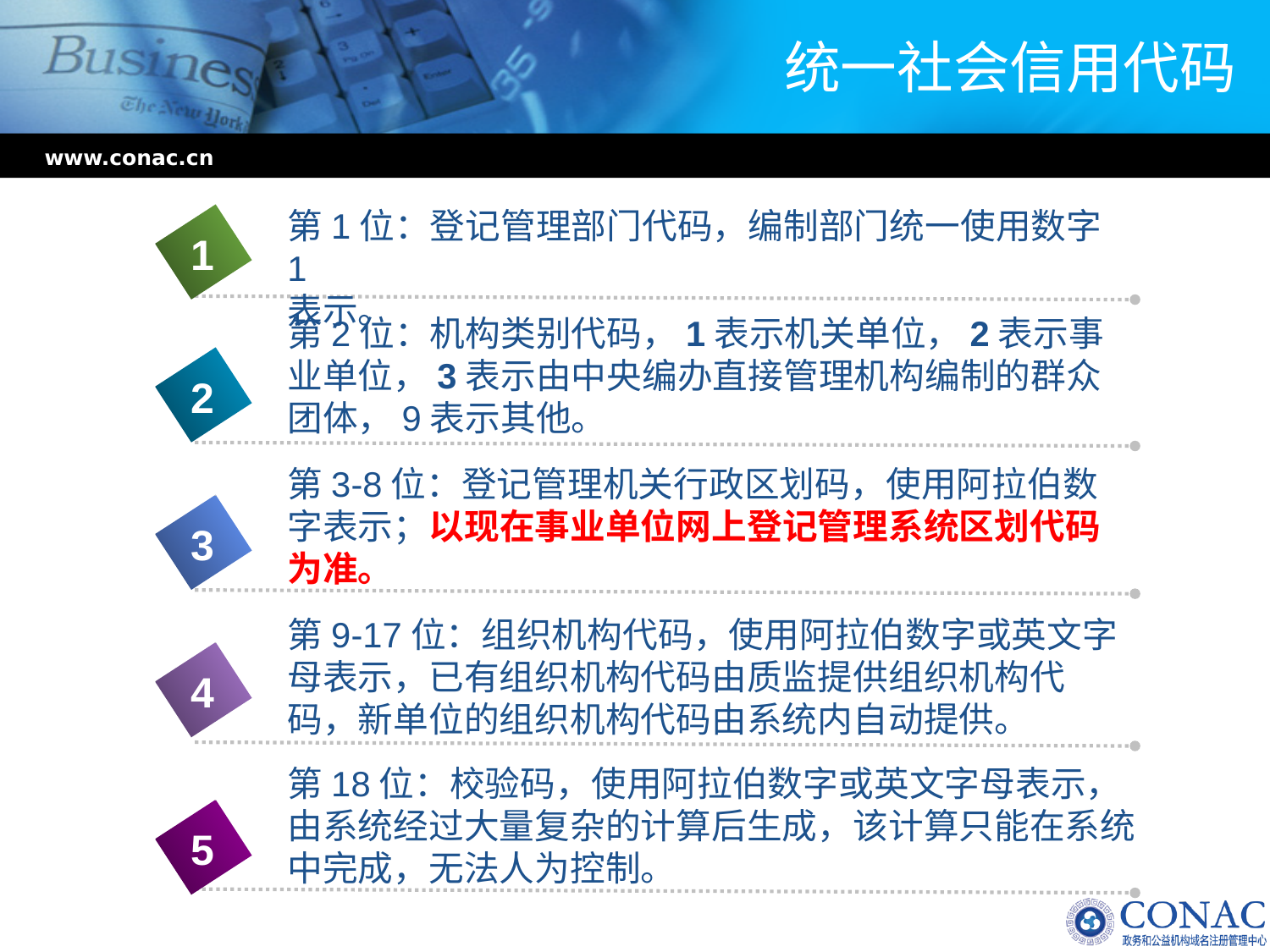

# 统一社会信用代码

www.conac.cn
第1位：登记管理部门代码，编制部门统一使用数字1
表示。

1

第2位：机构类别代码，1表示机关单位，2表示事业单位，3表示由中央编办直接管理机构编制的群众团体，9表示其他。

2

第3-8位：登记管理机关行政区划码，使用阿拉伯数字表示；以现在事业单位网上登记管理系统区划代码为准。

3

第9-17位：组织机构代码，使用阿拉伯数字或英文字母表示，已有组织机构代码由质监提供组织机构代码，新单位的组织机构代码由系统内自动提供。

4

第18位：校验码，使用阿拉伯数字或英文字母表示，由系统经过大量复杂的计算后生成，该计算只能在系统中完成，无法人为控制。

5